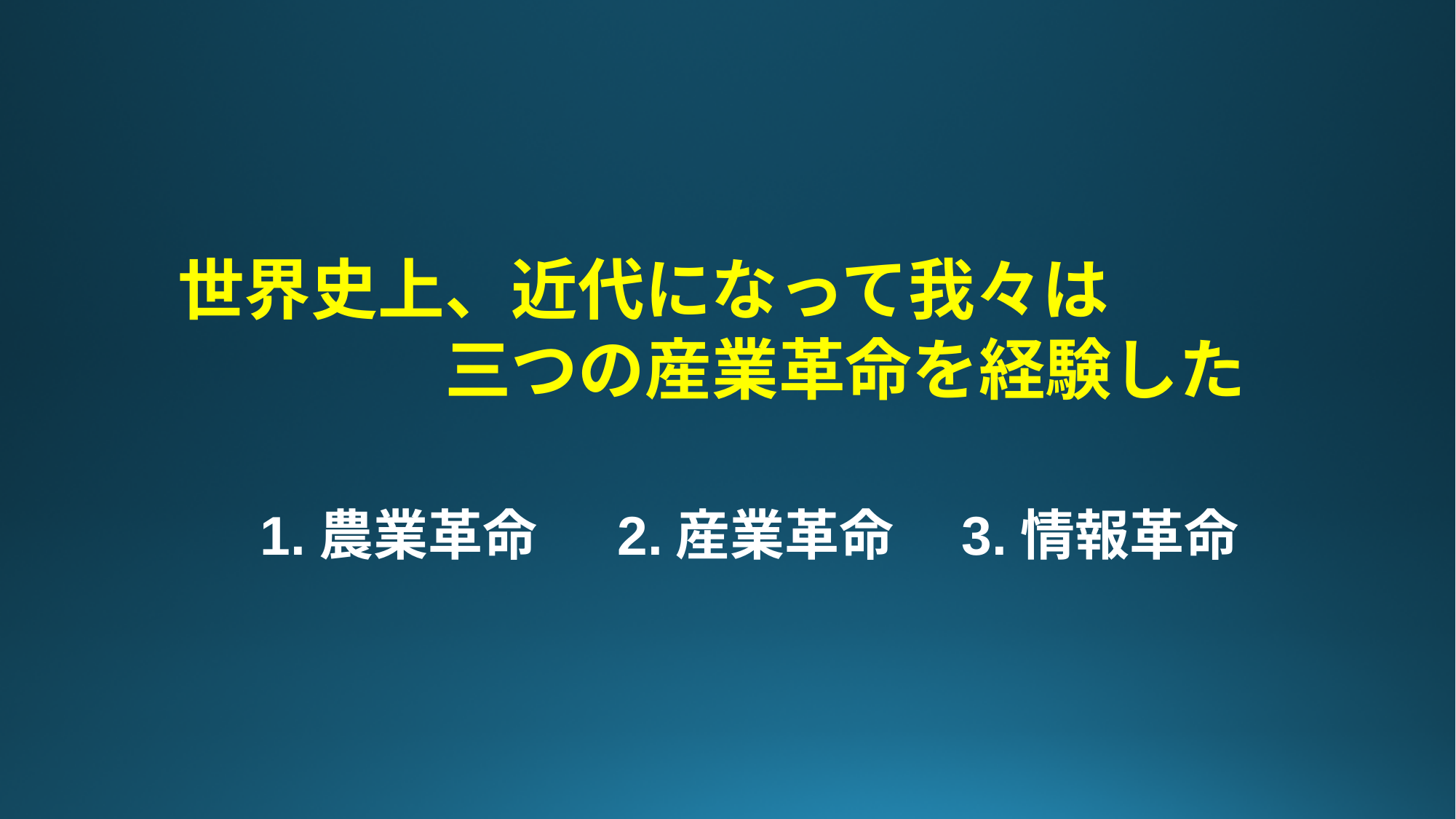

# 世界史上、近代になって我々は　 　　　　　三つの産業革命を経験した 　　1.農業革命　 2.産業革命　3.情報革命